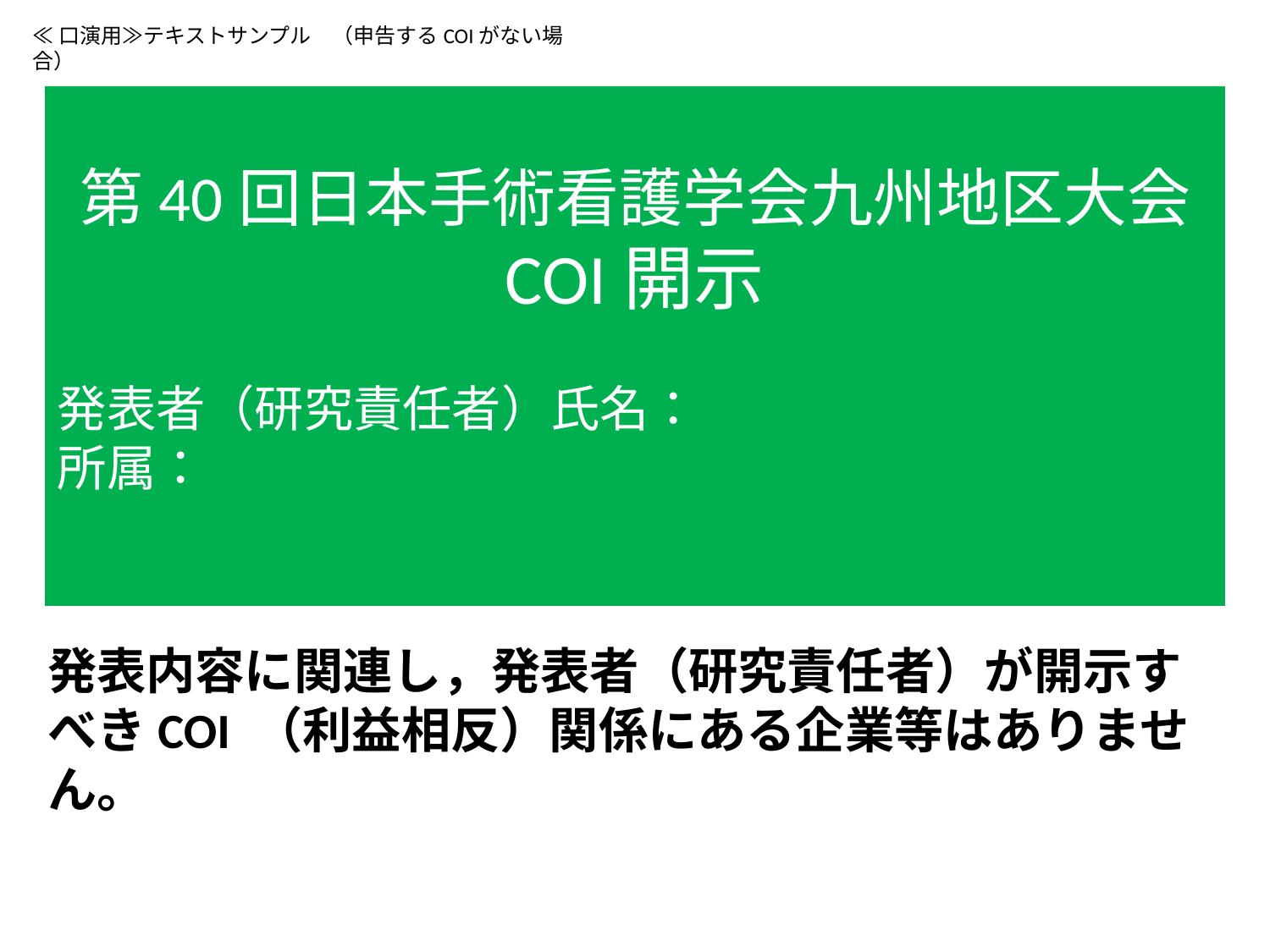

≪口演用≫テキストサンプル　（申告するCOIがない場合）
第40回日本手術看護学会九州地区大会
COI開示

発表者（研究責任者）氏名：
所属：

発表内容に関連し，発表者（研究責任者）が開示すべきCOI （利益相反）関係にある企業等はありません。